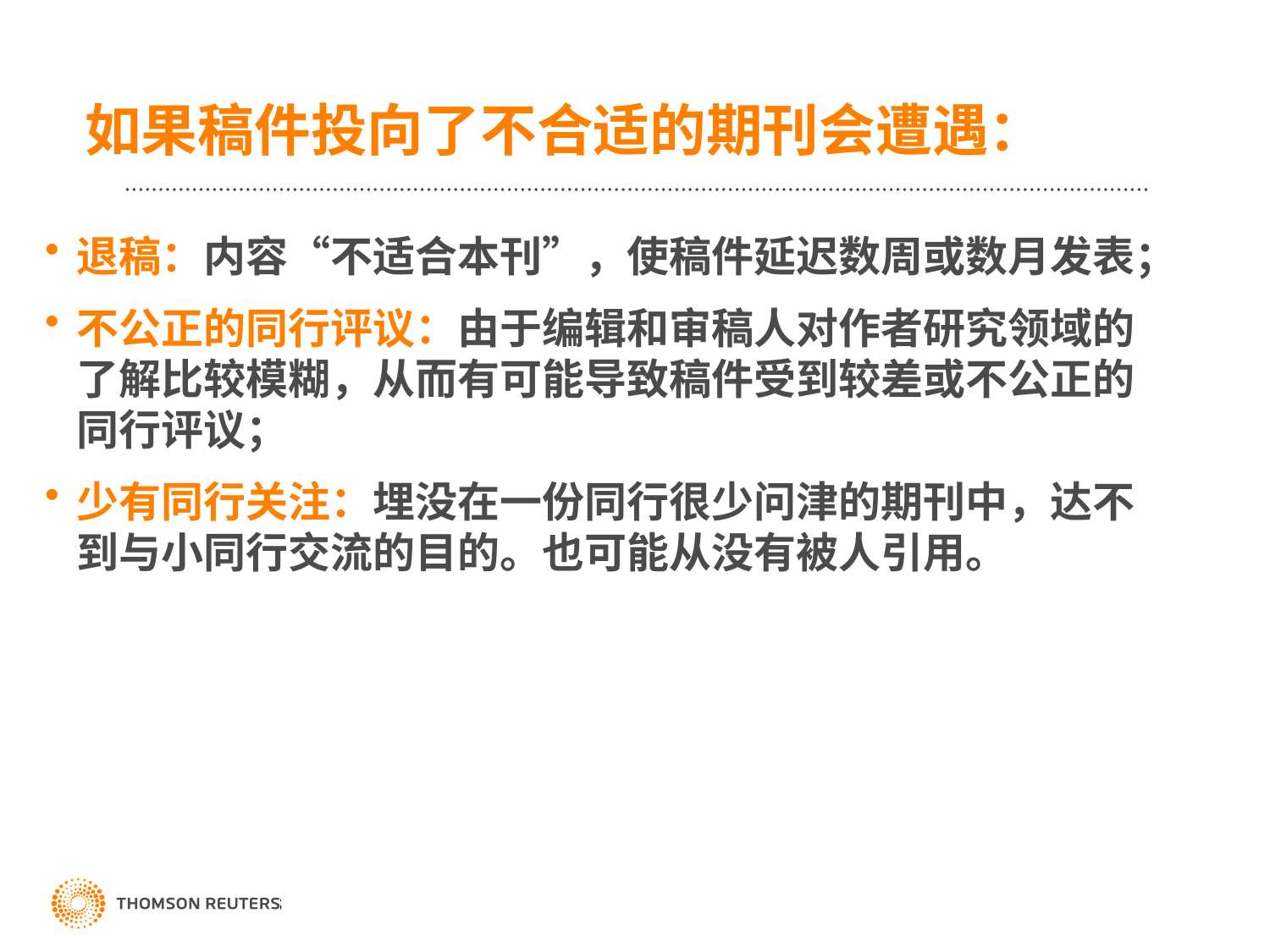

如果稿件投向了不合适的期刊会遭遇：

退稿：内容“不适合本刊”，使稿件延迟数周或数月发表；
不公正的同行评议：由于编辑和审稿人对作者研究领域的了解比较模糊，从而有可能导致稿件受到较差或不公正的同行评议；
少有同行关注：埋没在一份同行很少问津的期刊中，达不到与小同行交流的目的。也可能从没有被人引用。